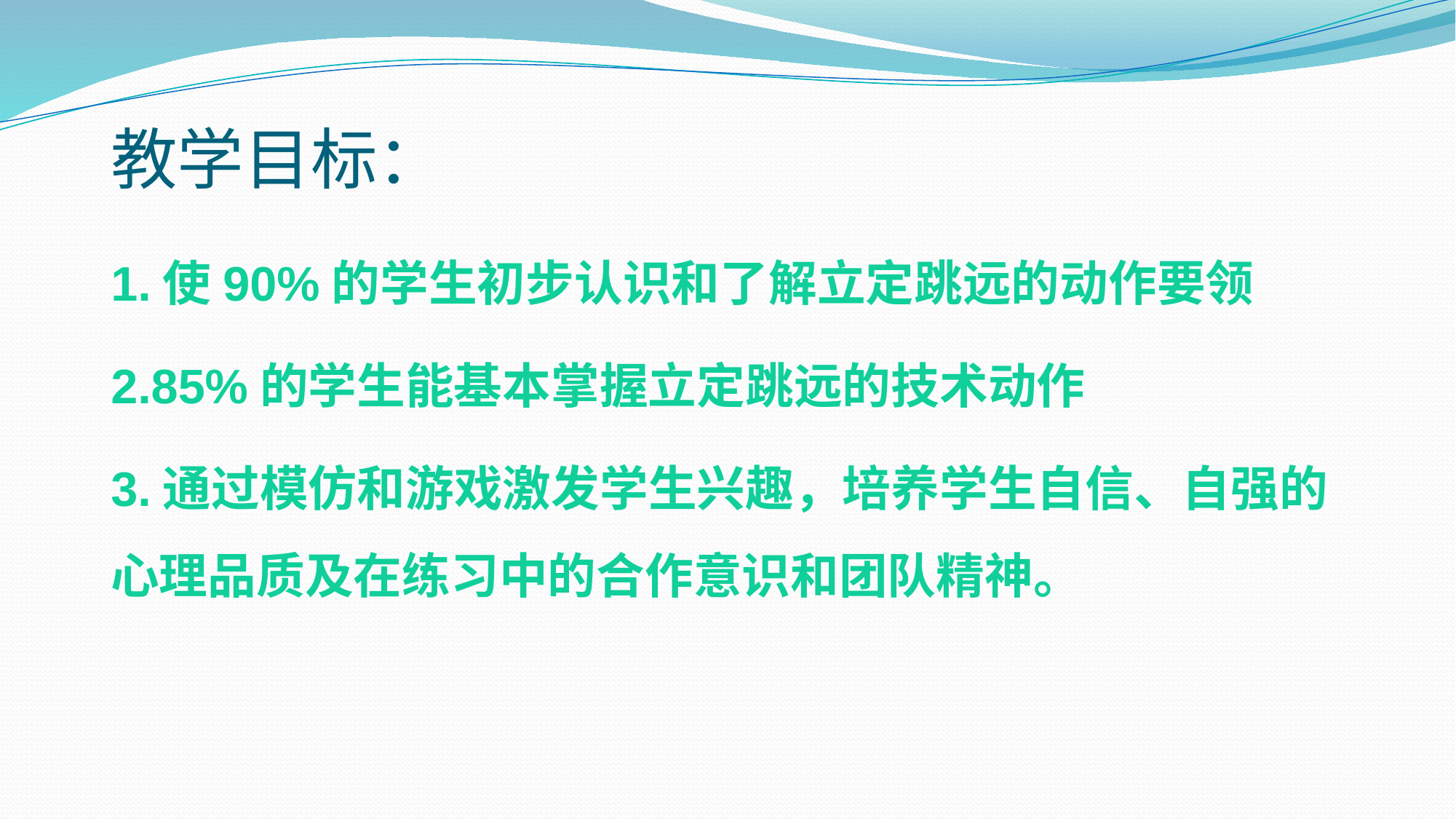

教学目标：
1.使90%的学生初步认识和了解立定跳远的动作要领
2.85%的学生能基本掌握立定跳远的技术动作
3.通过模仿和游戏激发学生兴趣，培养学生自信、自强的心理品质及在练习中的合作意识和团队精神。